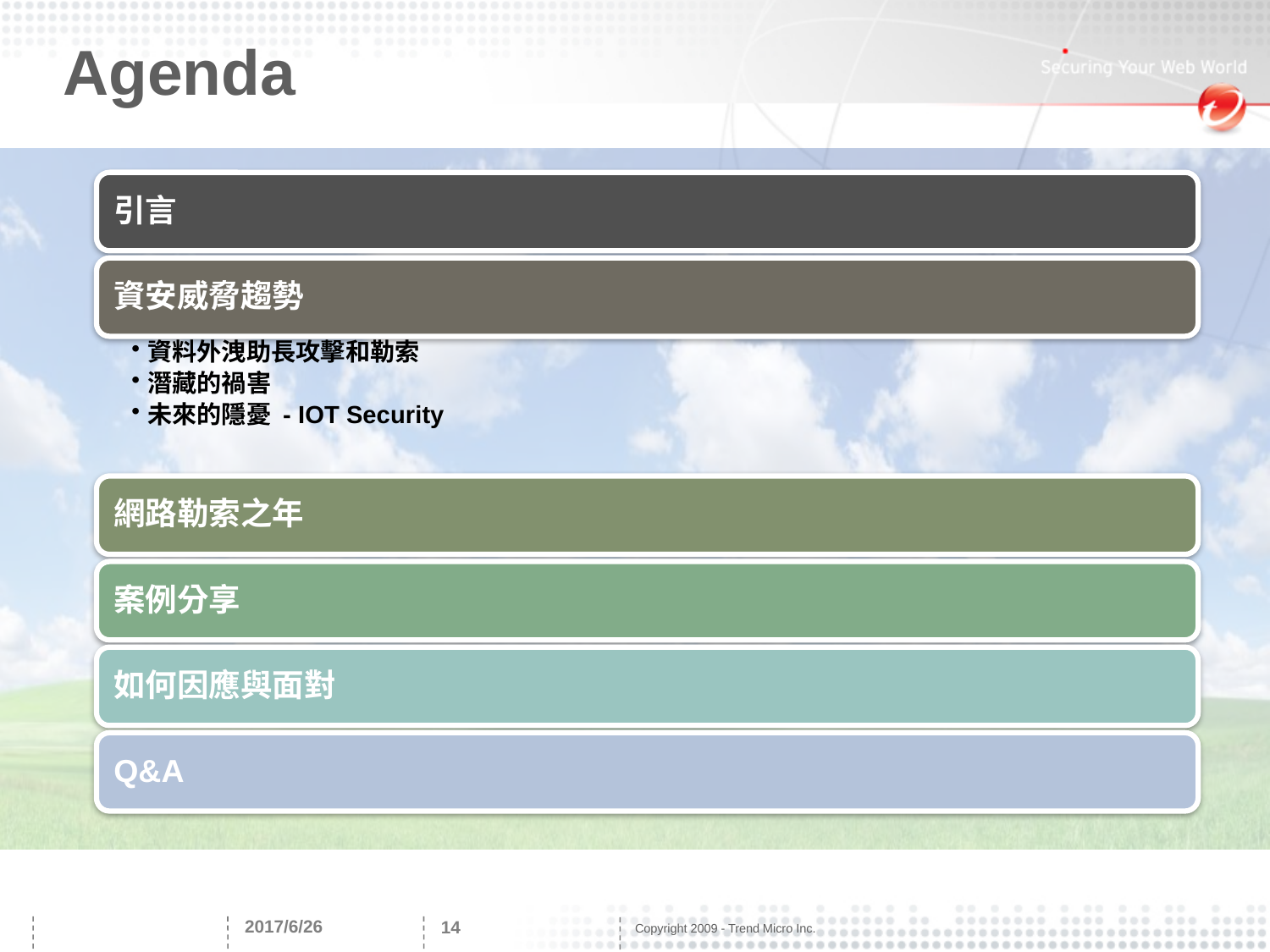

# Agenda

引言
資安威脅趨勢
資料外洩助長攻擊和勒索
潛藏的禍害
未來的隱憂 - IOT Security
網路勒索之年
案例分享
如何因應與面對
Q&A
2017/6/26
14